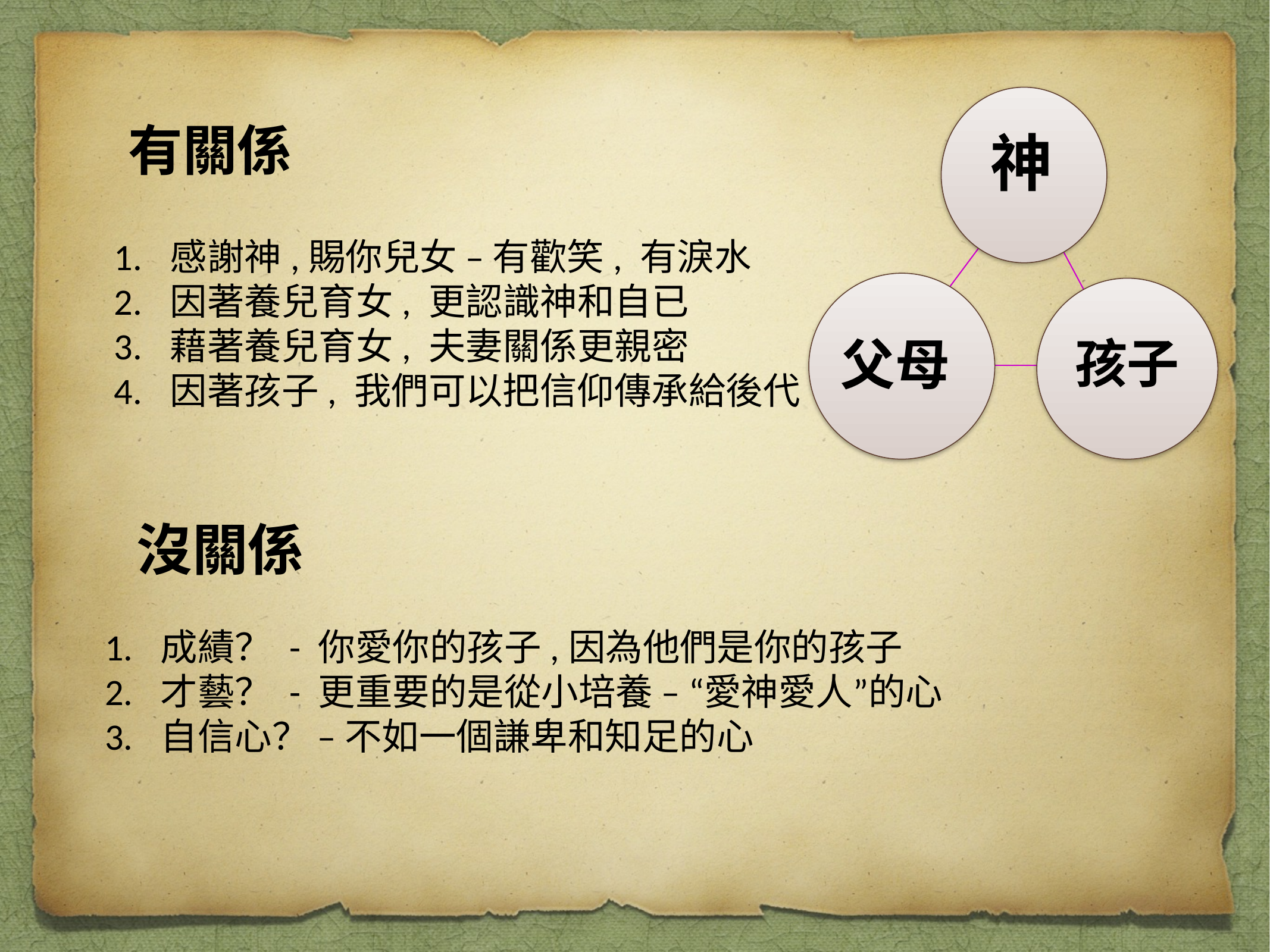

有關係
神
感謝神,賜你兒女 – 有歡笑, 有淚水
因著養兒育女, 更認識神和自已
藉著養兒育女, 夫妻關係更親密
因著孩子, 我們可以把信仰傳承給後代
父母
孩子
沒關係
成績？ - 你愛你的孩子,因為他們是你的孩子
才藝？ - 更重要的是從小培養 – “愛神愛人”的心
自信心？ – 不如一個謙卑和知足的心